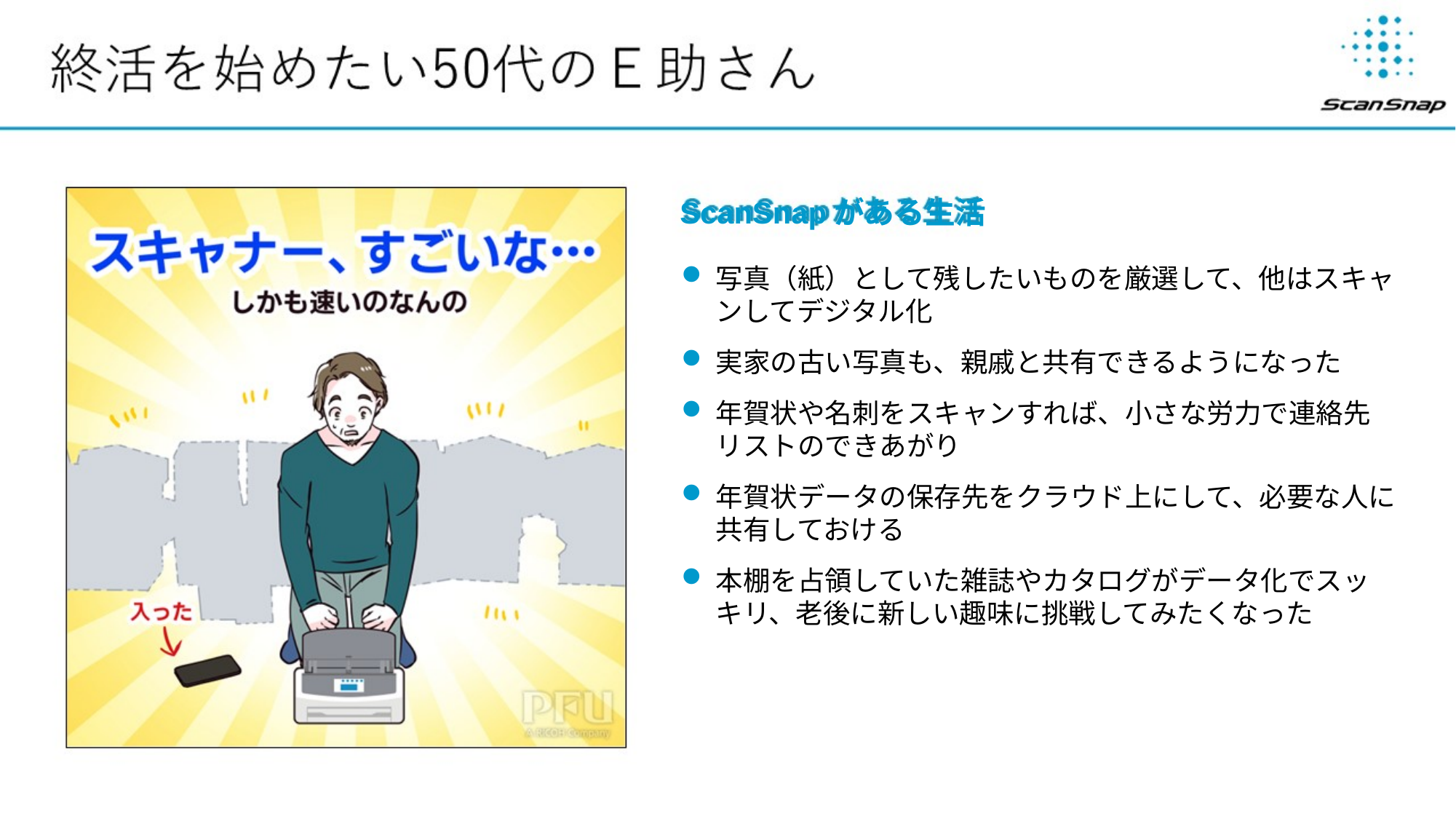

ScanSnapがある生活
写真（紙）として残したいものを厳選して、他はスキャンしてデジタル化
実家の古い写真も、親戚と共有できるようになった
年賀状や名刺をスキャンすれば、小さな労力で連絡先リストのできあがり
年賀状データの保存先をクラウド上にして、必要な人に共有しておける
本棚を占領していた雑誌やカタログがデータ化でスッキリ、老後に新しい趣味に挑戦してみたくなった